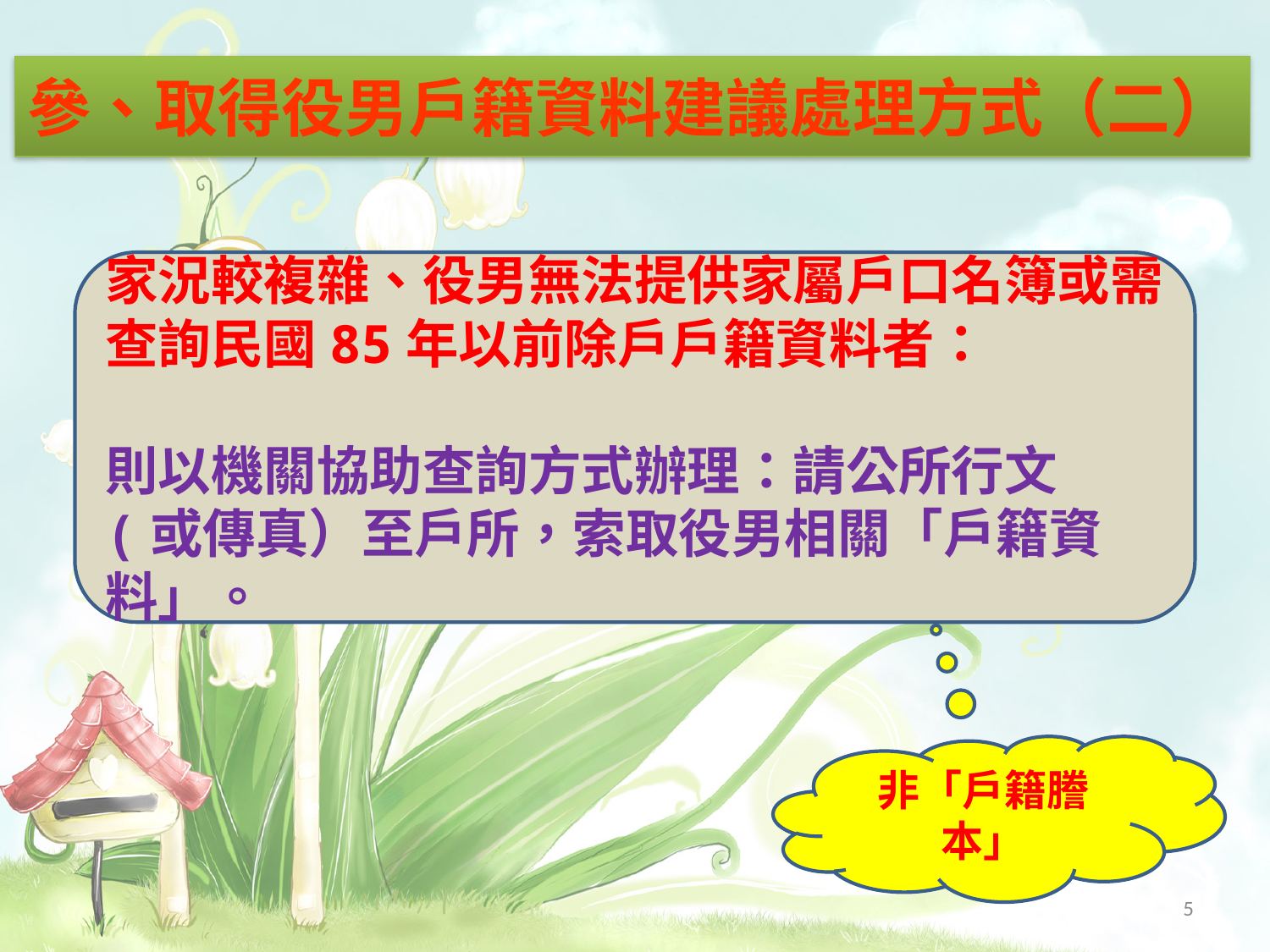

# 參、取得役男戶籍資料建議處理方式（二）
家況較複雜、役男無法提供家屬戶口名簿或需查詢民國85年以前除戶戶籍資料者：

則以機關協助查詢方式辦理：請公所行文(或傳真）至戶所，索取役男相關「戶籍資料」。
非「戶籍謄本」
5